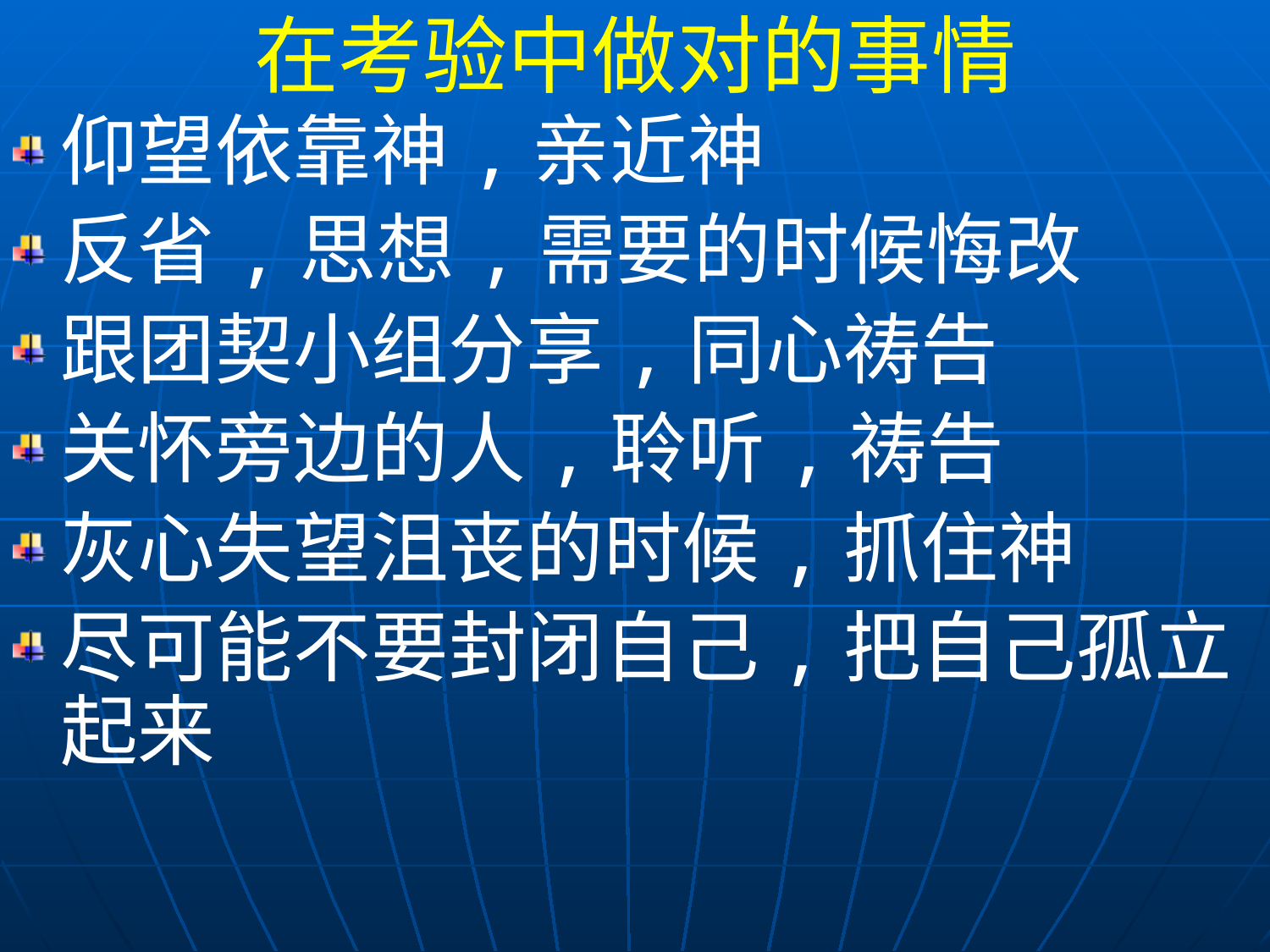

在考验中做对的事情
仰望依靠神,亲近神
反省,思想,需要的时候悔改
跟团契小组分享,同心祷告
关怀旁边的人,聆听,祷告
灰心失望沮丧的时候,抓住神
尽可能不要封闭自己,把自己孤立起来